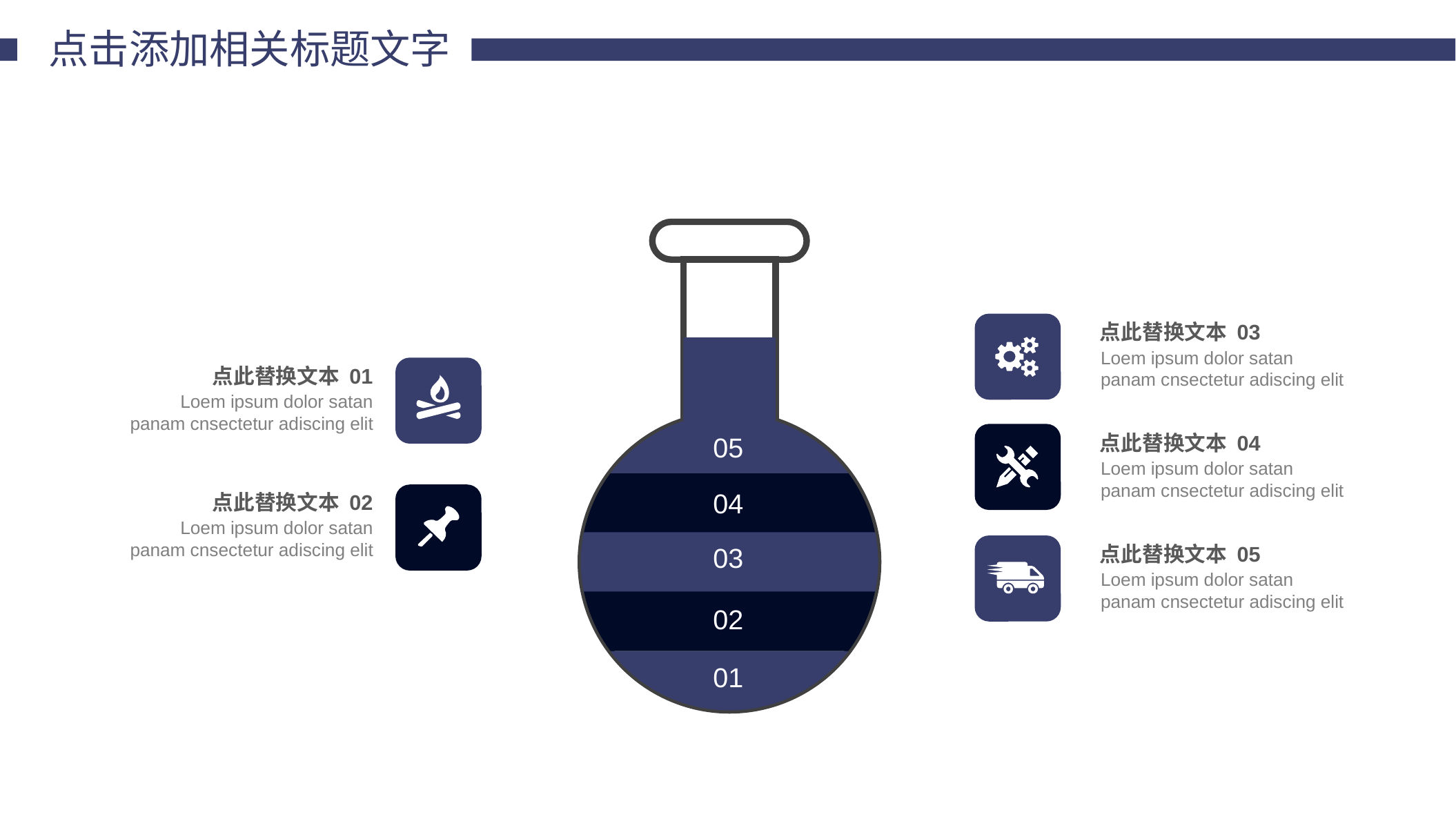

点击添加相关标题文字

点此替换文本 03
Loem ipsum dolor satan panam cnsectetur adiscing elit

点此替换文本 01
Loem ipsum dolor satan panam cnsectetur adiscing elit

点此替换文本 04
Loem ipsum dolor satan panam cnsectetur adiscing elit
05
点此替换文本 02
Loem ipsum dolor satan panam cnsectetur adiscing elit

04
点此替换文本 05
Loem ipsum dolor satan panam cnsectetur adiscing elit

03
02
01